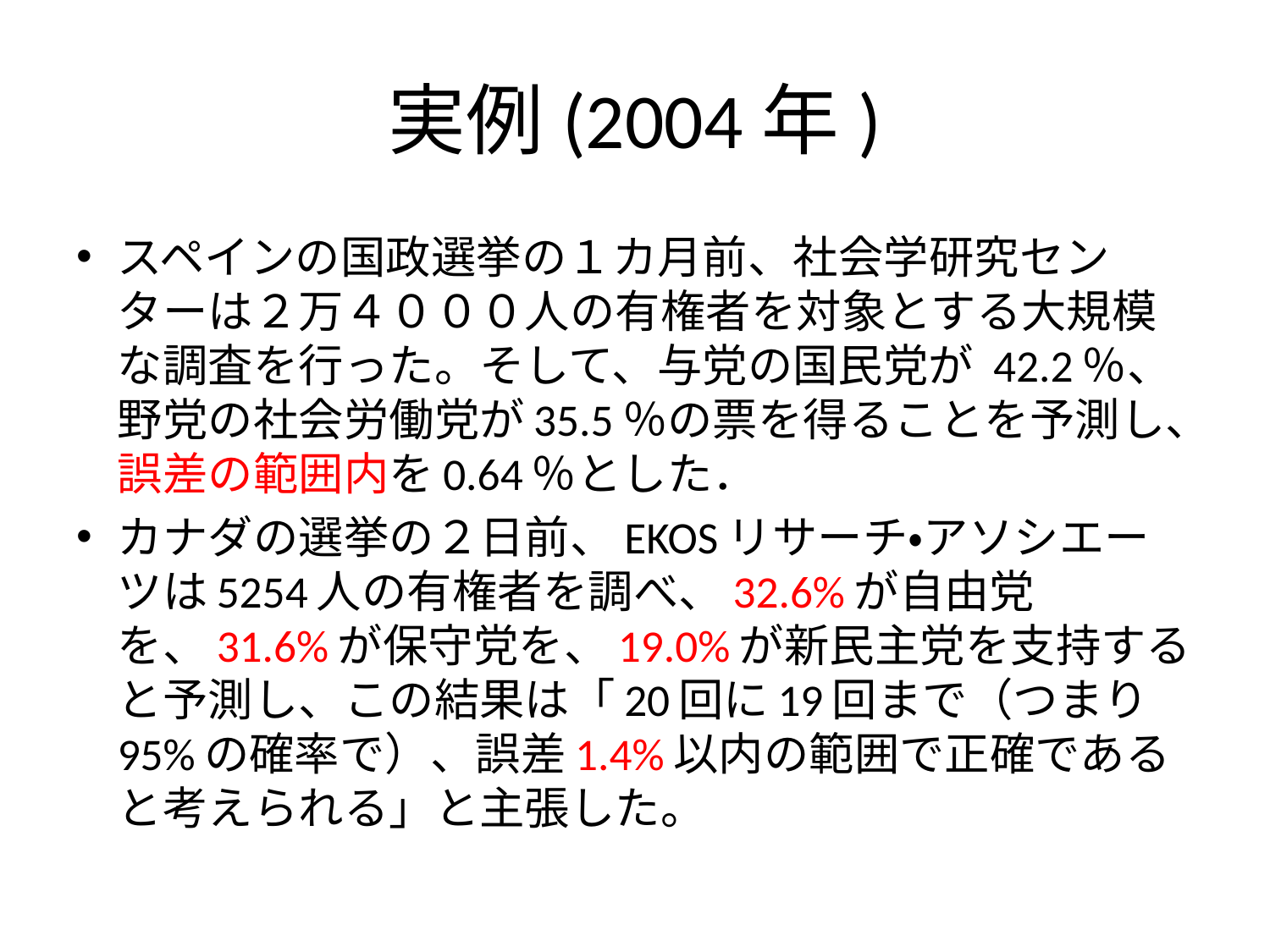

# 実例(2004年)
スペインの国政選挙の１カ月前、社会学研究センターは２万４０００人の有権者を対象とする大規模な調査を行った。そして、与党の国民党が 42.2％、野党の社会労働党が35.5％の票を得ることを予測し、誤差の範囲内を0.64％とした．
カナダの選挙の２日前、EKOSリサーチ・アソシエーツは5254人の有権者を調べ、32.6%が自由党を、31.6%が保守党を、19.0%が新民主党を支持すると予測し、この結果は「20回に19回まで（つまり95%の確率で）、誤差1.4%以内の範囲で正確であると考えられる」と主張した。